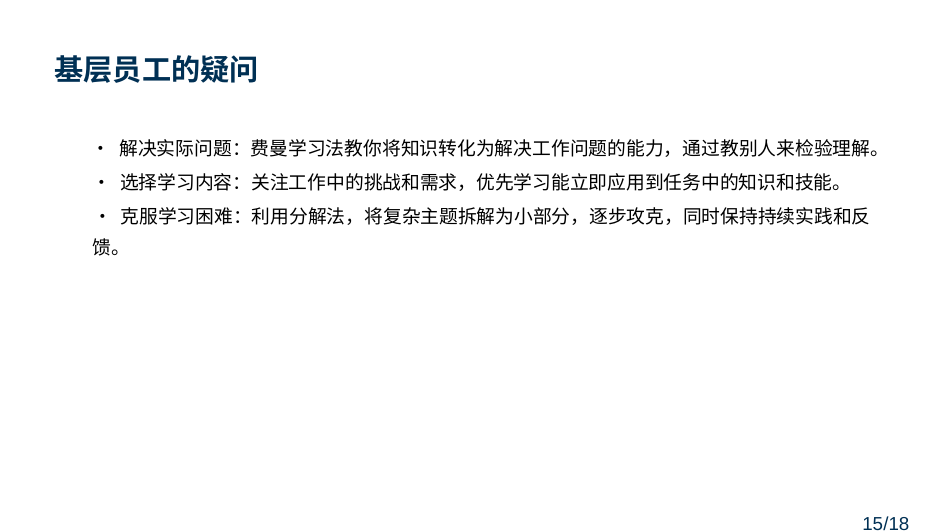

基层员工的疑问
• 解决实际问题：费曼学习法教你将知识转化为解决工作问题的能力，通过教别人来检验理解。
• 选择学习内容：关注工作中的挑战和需求，优先学习能立即应用到任务中的知识和技能。
• 克服学习困难：利用分解法，将复杂主题拆解为小部分，逐步攻克，同时保持持续实践和反
馈。
15/18